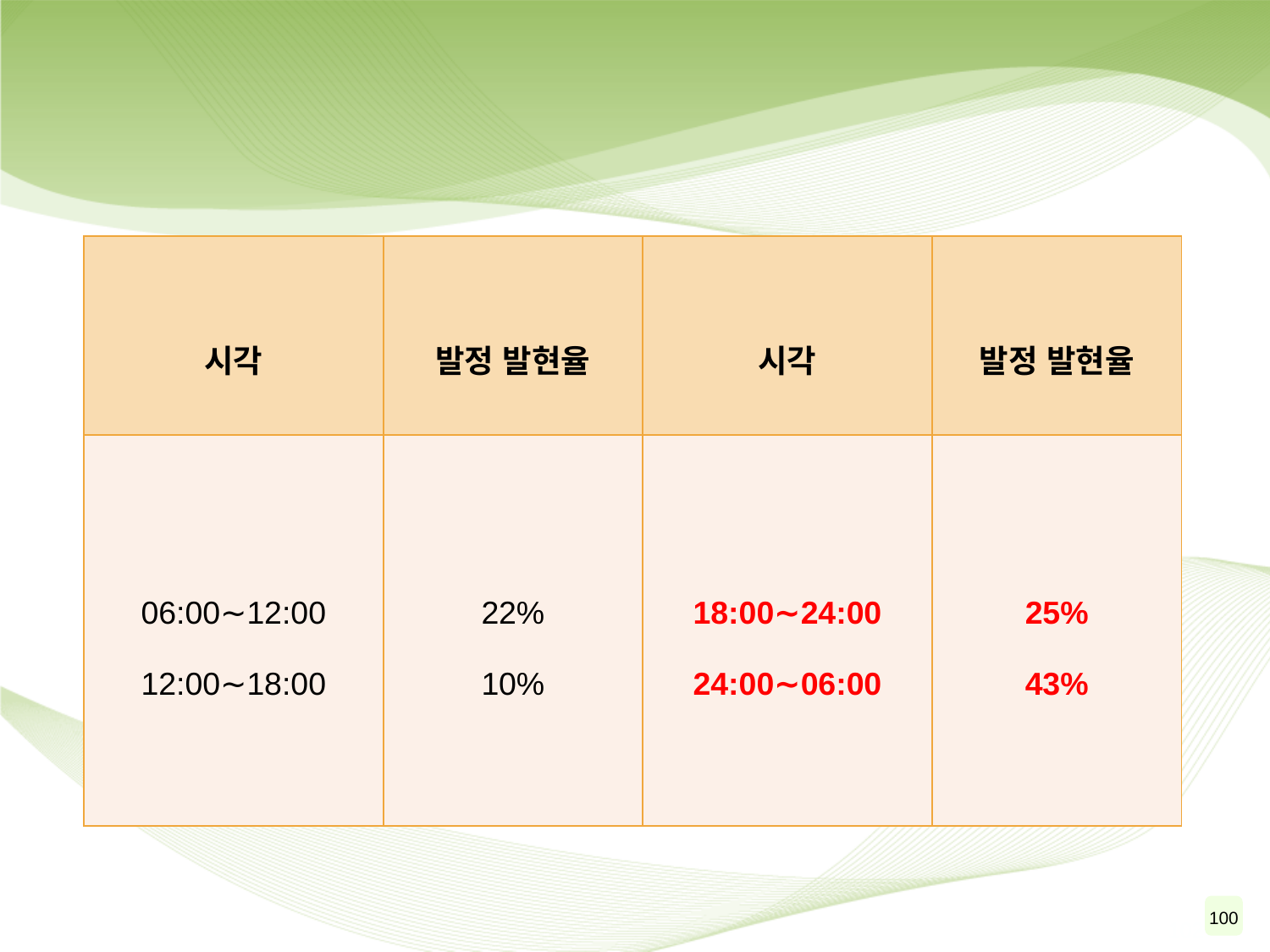

| 시각 | 발정 발현율 | 시각 | 발정 발현율 |
| --- | --- | --- | --- |
| 06:00∼12:00 12:00∼18:00 | 22% 10% | 18:00∼24:00 24:00∼06:00 | 25% 43% |
100
102